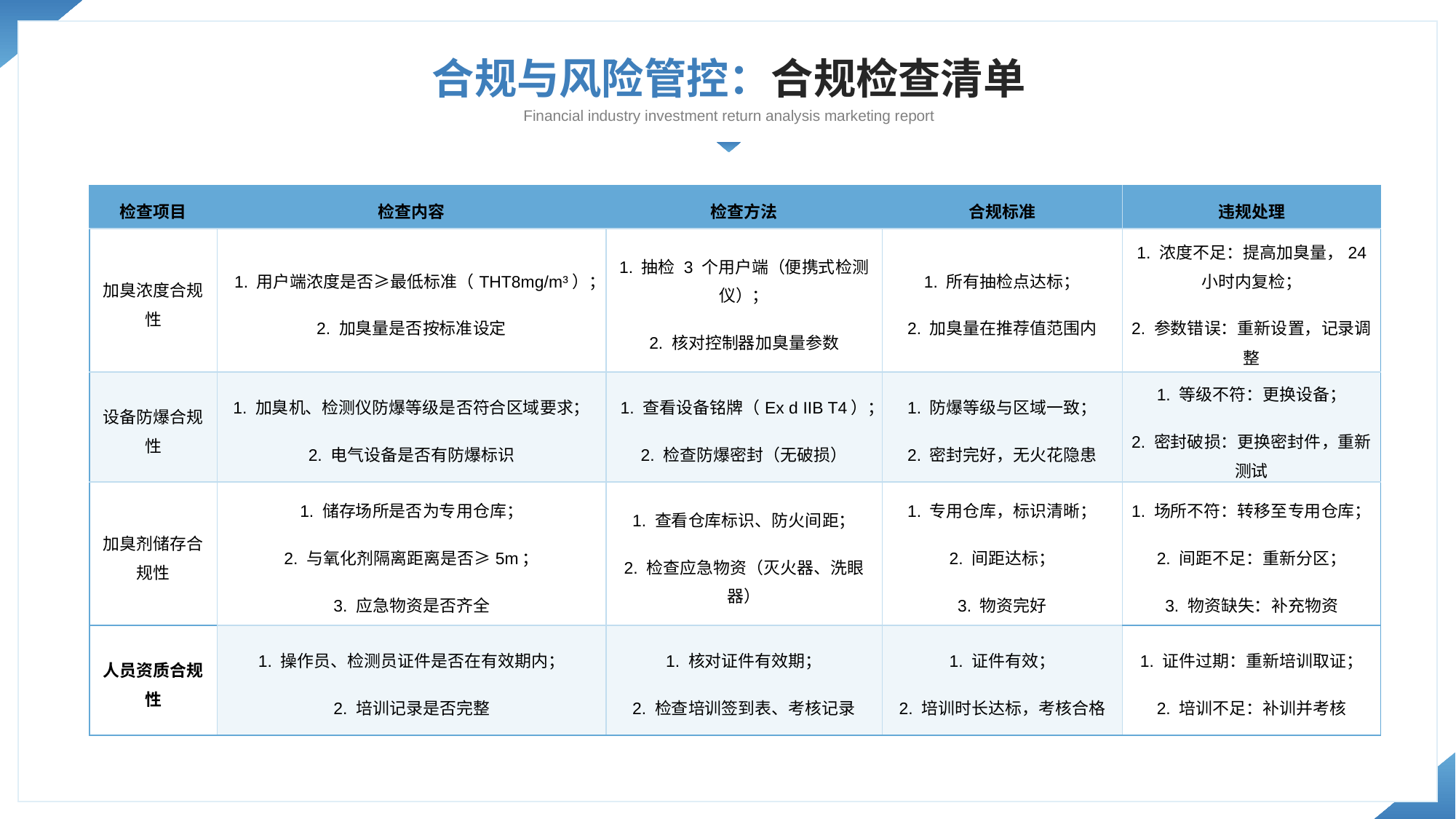

合规与风险管控：合规检查清单
Financial industry investment return analysis marketing report

| 检查项目 | 检查内容 | 检查方法 | 合规标准 | 违规处理 |
| --- | --- | --- | --- | --- |
| 加臭浓度合规性 | 1. 用户端浓度是否≥最低标准（THT8mg/m³）； 2. 加臭量是否按标准设定 | 1. 抽检 3 个用户端（便携式检测仪）； 2. 核对控制器加臭量参数 | 1. 所有抽检点达标； 2. 加臭量在推荐值范围内 | 1. 浓度不足：提高加臭量，24 小时内复检； 2. 参数错误：重新设置，记录调整 |
| 设备防爆合规性 | 1. 加臭机、检测仪防爆等级是否符合区域要求； 2. 电气设备是否有防爆标识 | 1. 查看设备铭牌（Ex d IIB T4）； 2. 检查防爆密封（无破损） | 1. 防爆等级与区域一致； 2. 密封完好，无火花隐患 | 1. 等级不符：更换设备； 2. 密封破损：更换密封件，重新测试 |
| 加臭剂储存合规性 | 1. 储存场所是否为专用仓库； 2. 与氧化剂隔离距离是否≥5m； 3. 应急物资是否齐全 | 1. 查看仓库标识、防火间距； 2. 检查应急物资（灭火器、洗眼器） | 1. 专用仓库，标识清晰； 2. 间距达标； 3. 物资完好 | 1. 场所不符：转移至专用仓库； 2. 间距不足：重新分区； 3. 物资缺失：补充物资 |
| 人员资质合规性 | 1. 操作员、检测员证件是否在有效期内； 2. 培训记录是否完整 | 1. 核对证件有效期； 2. 检查培训签到表、考核记录 | 1. 证件有效； 2. 培训时长达标，考核合格 | 1. 证件过期：重新培训取证； 2. 培训不足：补训并考核 |